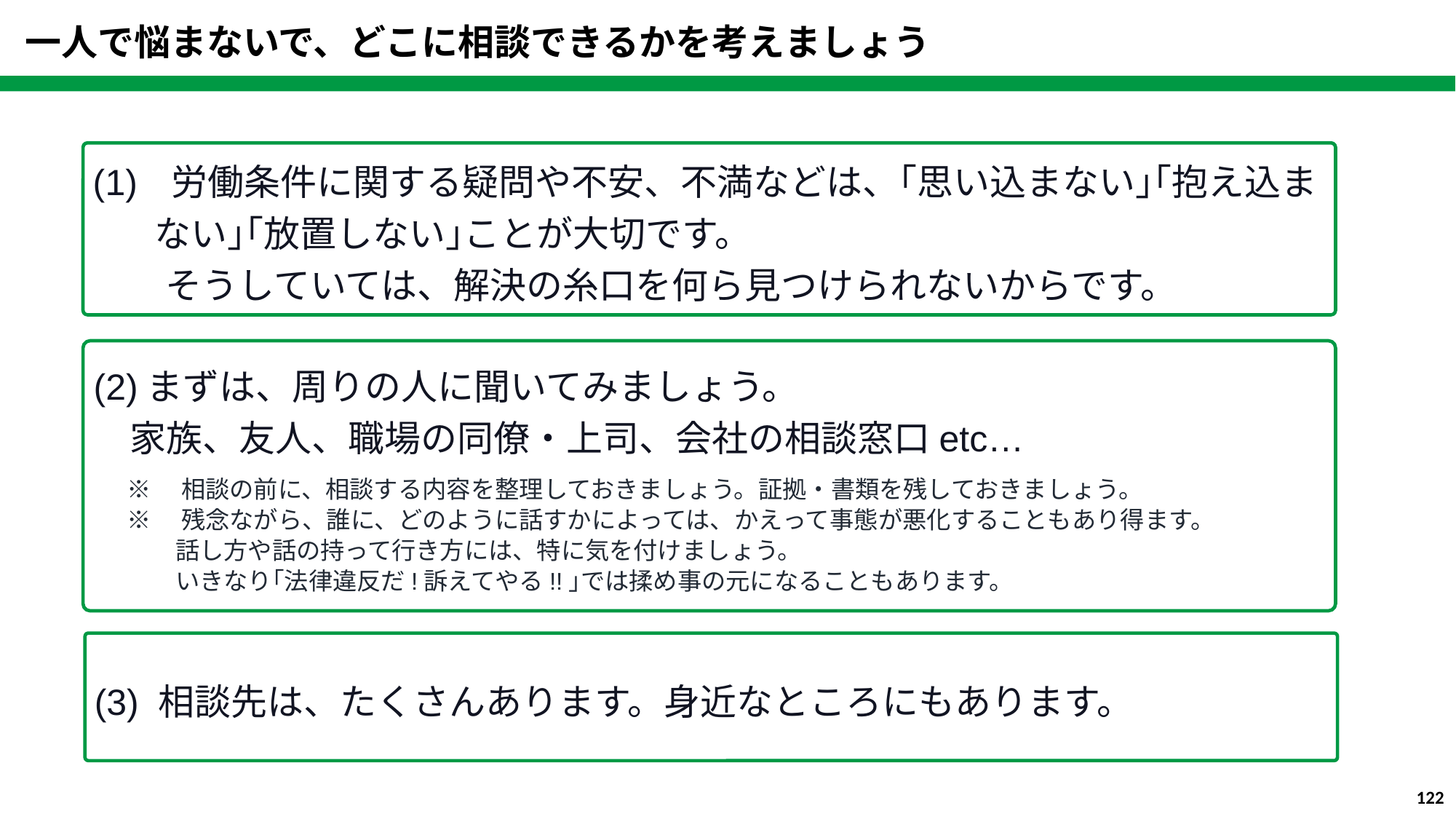

一人で悩まないで、どこに相談できるかを考えましょう

 労働条件に関する疑問や不安、不満などは、｢思い込まない｣｢抱え込まない｣｢放置しない｣ことが大切です。
　　そうしていては、解決の糸口を何ら見つけられないからです。
(2)まずは、周りの人に聞いてみましょう。
　家族、友人、職場の同僚・上司、会社の相談窓口etc…
※　相談の前に、相談する内容を整理しておきましょう。証拠・書類を残しておきましょう。
※　残念ながら、誰に、どのように話すかによっては、かえって事態が悪化することもあり得ます。
　　話し方や話の持って行き方には、特に気を付けましょう。
　　いきなり｢法律違反だ!訴えてやる!!｣では揉め事の元になることもあります。
(3) 相談先は、たくさんあります。身近なところにもあります。
122